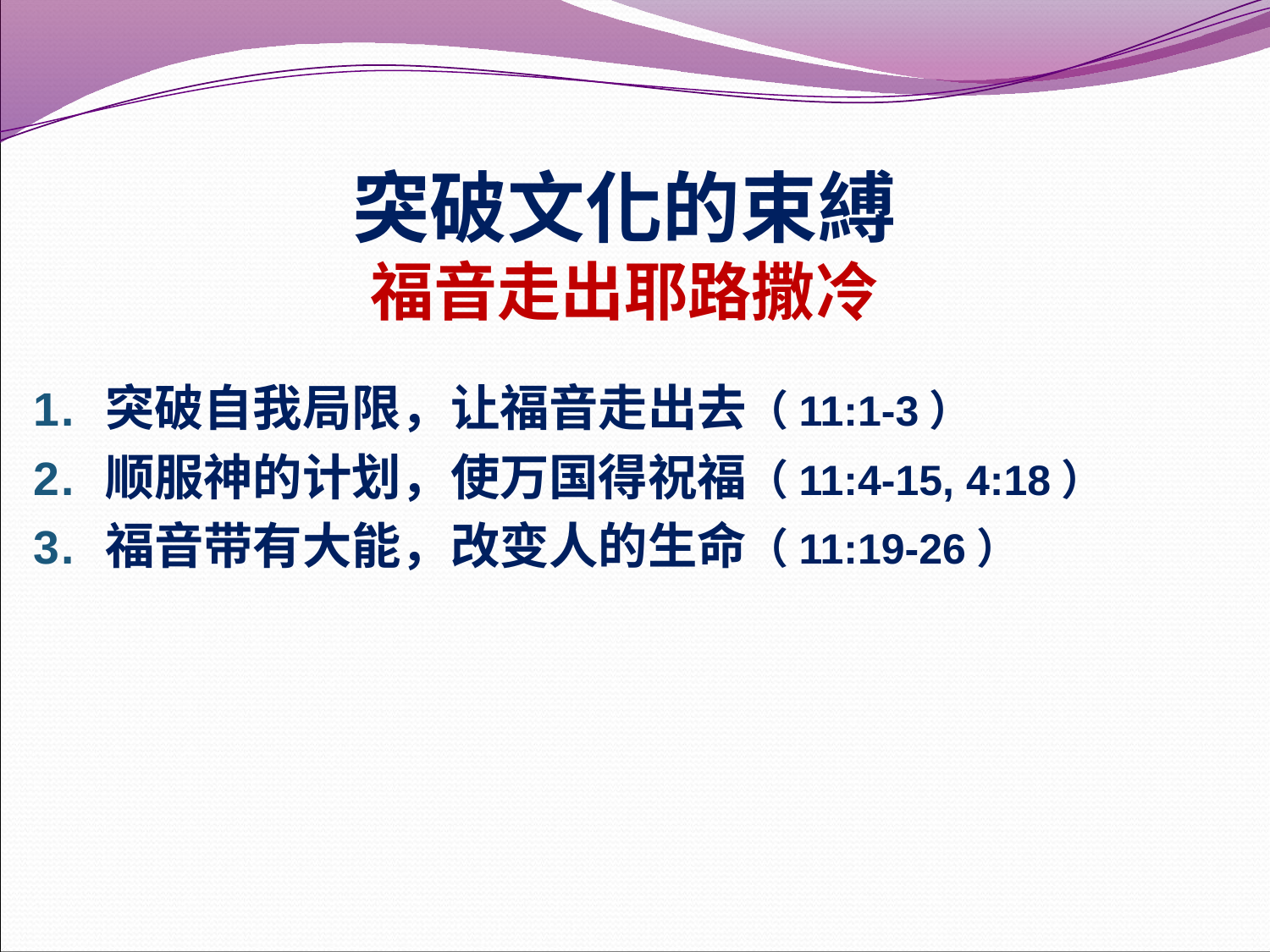

# 突破文化的束縛 福音走出耶路撒冷
突破自我局限，让福音走出去（11:1-3）
顺服神的计划，使万国得祝福（11:4-15, 4:18）
福音带有大能，改变人的生命（11:19-26）